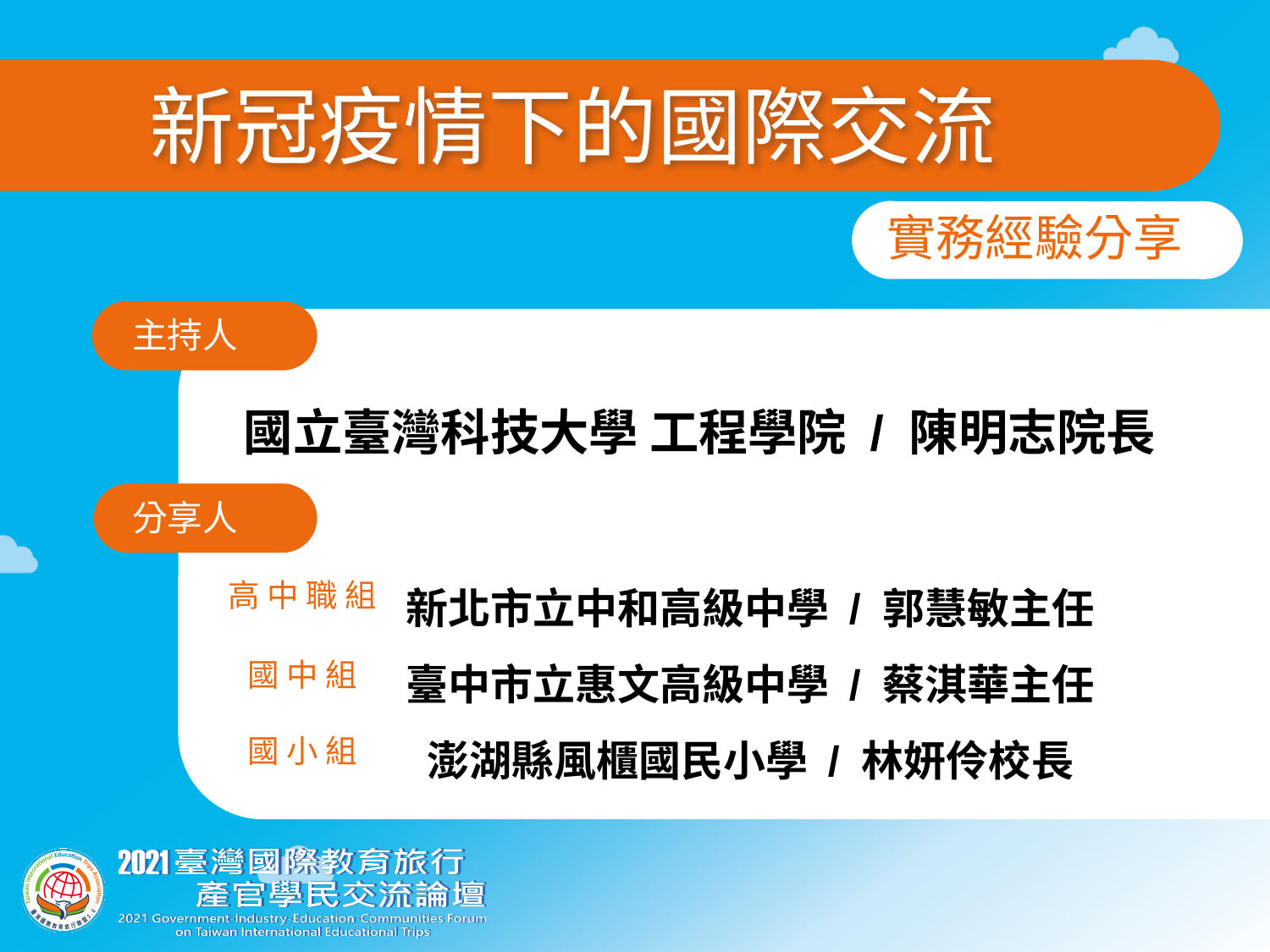

新冠疫情下的國際交流

實務經驗分享

主持人

國立臺灣科技大學 工程學院 / 陳明志院長
分享人

新北市立中和高級中學 / 郭慧敏主任
臺中市立惠文高級中學 / 蔡淇華主任
澎湖縣風櫃國民小學 / 林妍伶校長
高 中 職 組
國 中 組
國 小 組